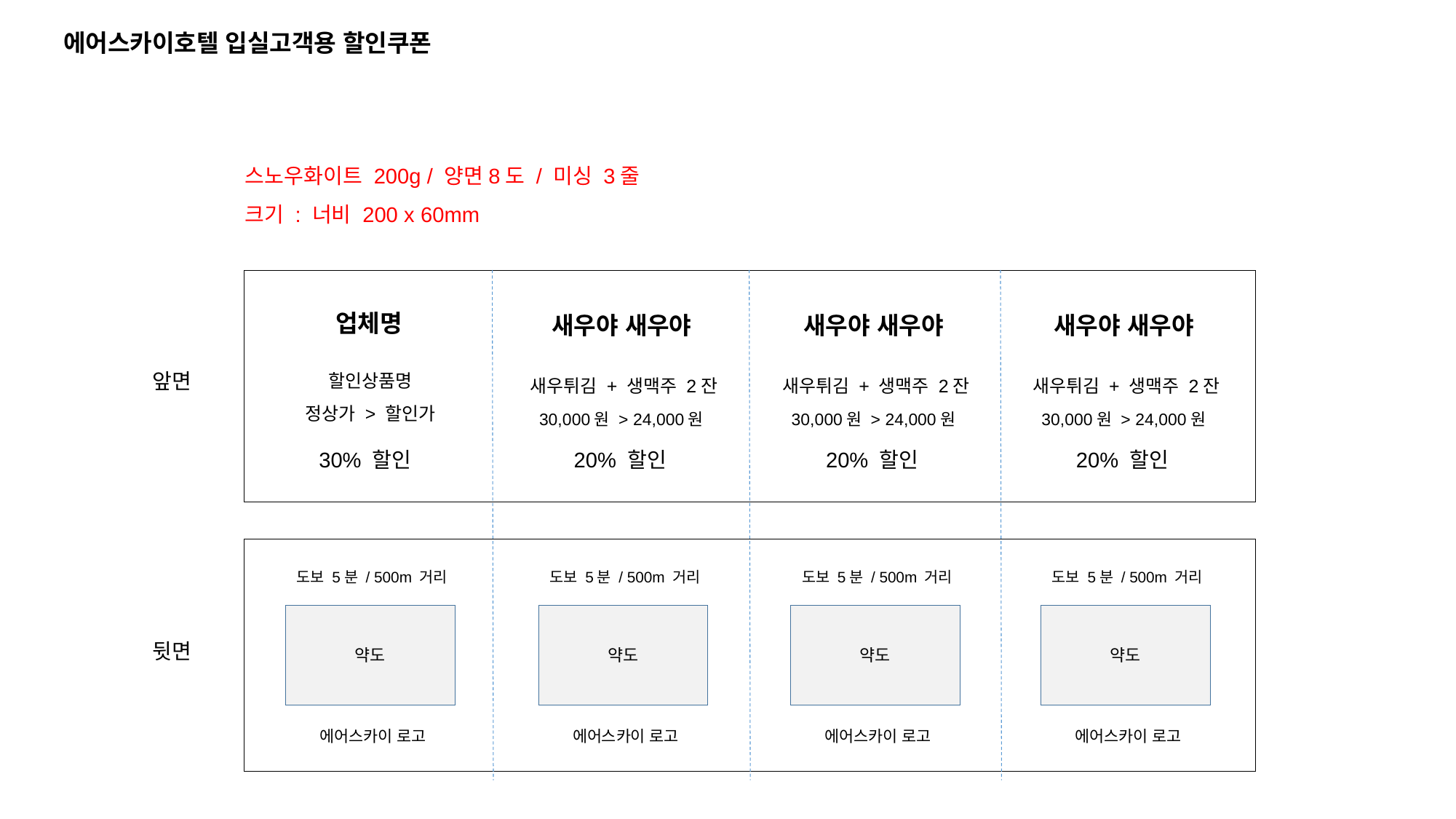

에어스카이호텔 입실고객용 할인쿠폰
스노우화이트 200g / 양면8도 / 미싱 3줄
크기 : 너비 200 x 60mm

업체명
새우야 새우야
새우야 새우야
새우야 새우야
할인상품명
정상가 > 할인가
새우튀김 + 생맥주 2잔
30,000원 > 24,000원
새우튀김 + 생맥주 2잔
30,000원 > 24,000원
새우튀김 + 생맥주 2잔
30,000원 > 24,000원
앞면
30% 할인
20% 할인
20% 할인
20% 할인

도보 5분 / 500m 거리
도보 5분 / 500m 거리
도보 5분 / 500m 거리
도보 5분 / 500m 거리
약도
약도
약도
약도
뒷면
에어스카이 로고
에어스카이 로고
에어스카이 로고
에어스카이 로고